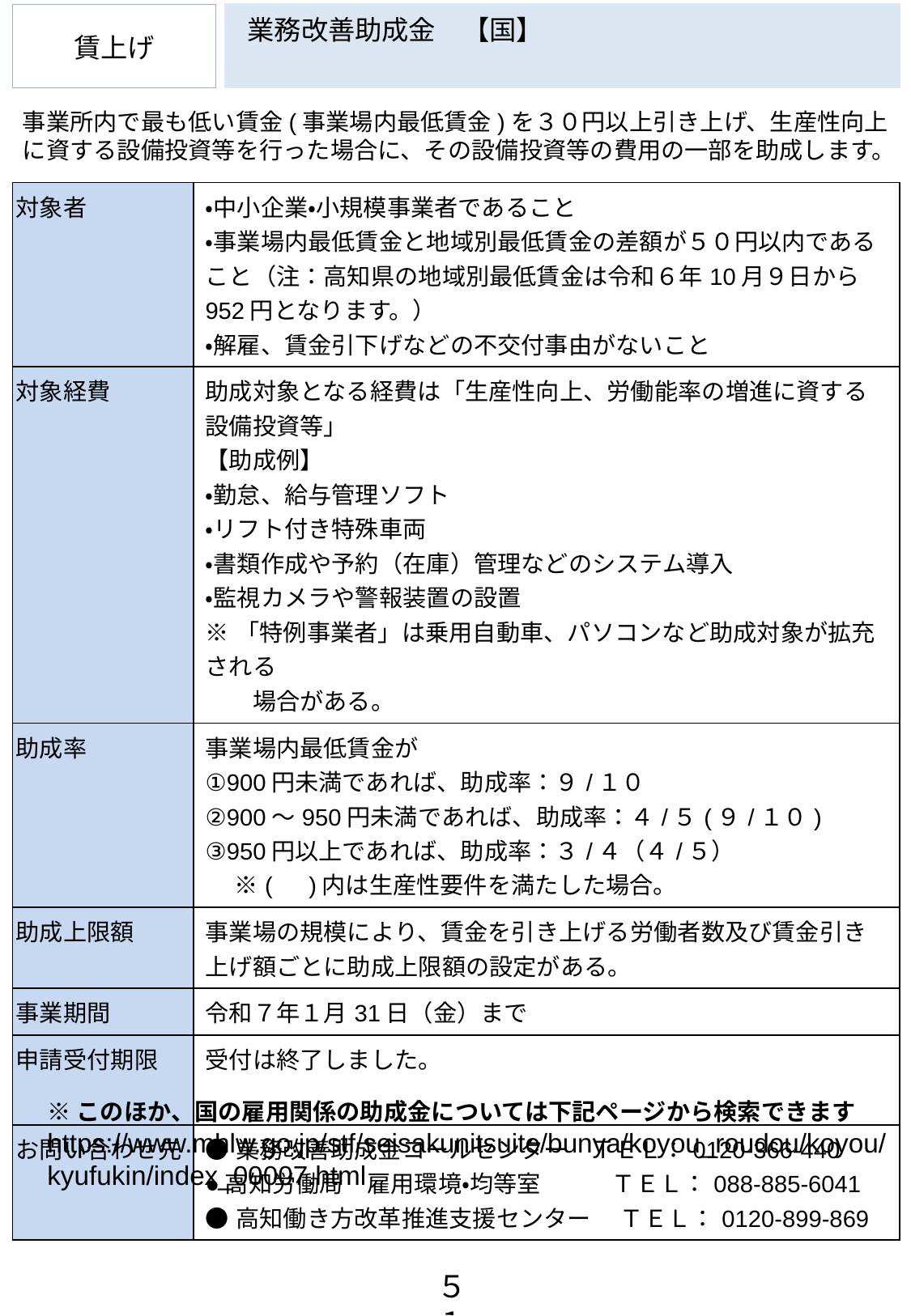

業務改善助成金　【国】
賃上げ
事業所内で最も低い賃金(事業場内最低賃金)を３０円以上引き上げ、生産性向上に資する設備投資等を行った場合に、その設備投資等の費用の一部を助成します。
| 対象者 | ・中小企業・小規模事業者であること ・事業場内最低賃金と地域別最低賃金の差額が５０円以内であること（注：高知県の地域別最低賃金は令和６年10月９日から952円となります。） ・解雇、賃金引下げなどの不交付事由がないこと |
| --- | --- |
| 対象経費 | 助成対象となる経費は「生産性向上、労働能率の増進に資する設備投資等」 【助成例】 ・勤怠、給与管理ソフト ・リフト付き特殊車両 ・書類作成や予約（在庫）管理などのシステム導入 ・監視カメラや警報装置の設置 ※「特例事業者」は乗用自動車、パソコンなど助成対象が拡充される 　　場合がある。 |
| 助成率 | 事業場内最低賃金が ①900円未満であれば、助成率：９/１０ ②900～950円未満であれば、助成率：４/５(９/１０) ③950円以上であれば、助成率：３/４（４/５） 　 ※(　)内は生産性要件を満たした場合。 |
| 助成上限額 | 事業場の規模により、賃金を引き上げる労働者数及び賃金引き上げ額ごとに助成上限額の設定がある。 |
| 事業期間 | 令和７年１月31日（金）まで |
| 申請受付期限 | 受付は終了しました。 |
| お問い合わせ先 | ●業務改善助成金コールセンター　ＴＥＬ：0120-366-440 ●高知労働局　雇用環境・均等室　　　ＴＥＬ：088-885-6041 ●高知働き方改革推進支援センター 　ＴＥＬ：0120-899-869 |
（雇用）
最新の情報が分かれば更新をお願いします。
分からなければ、｢受付は終了しました｣と記載しようと思います。
※このほか、国の雇用関係の助成金については下記ページから検索できます https://www.mhlw.go.jp/stf/seisakunitsuite/bunya/koyou_roudou/koyou/kyufukin/index_00007.html
５１